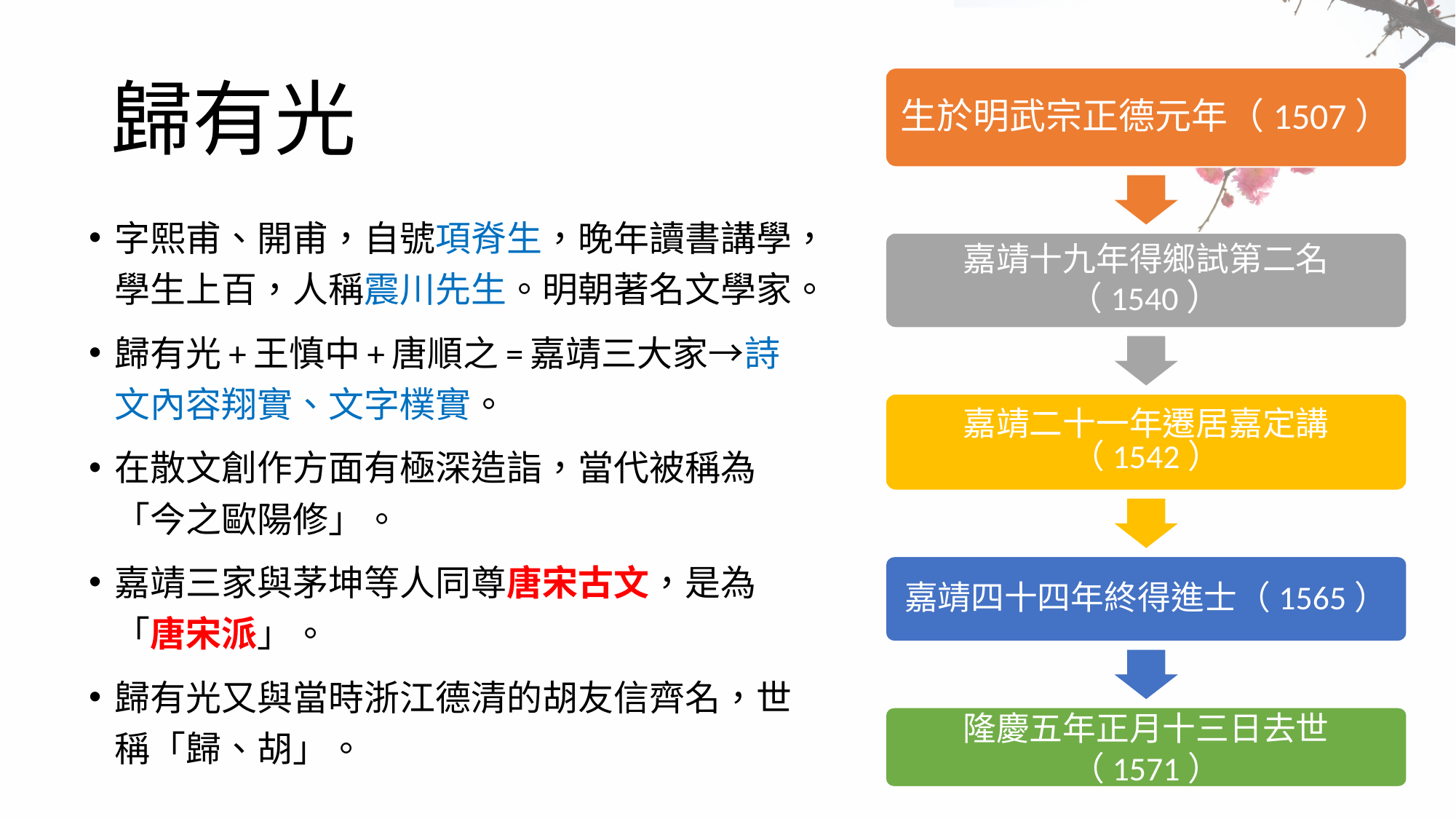

# 歸有光
生於明武宗正德元年（1507）

嘉靖十九年得鄉試第二名（1540）

嘉靖二十一年遷居嘉定講（1542）

嘉靖四十四年終得進士（1565）

隆慶五年正月十三日去世（1571）
字熙甫、開甫，自號項脊生，晚年讀書講學，學生上百，人稱震川先生。明朝著名文學家。
歸有光+王慎中+唐順之=嘉靖三大家→詩文內容翔實、文字樸實。
在散文創作方面有極深造詣，當代被稱為「今之歐陽修」。
嘉靖三家與茅坤等人同尊唐宋古文，是為「唐宋派」。
歸有光又與當時浙江德清的胡友信齊名，世稱「歸、胡」。